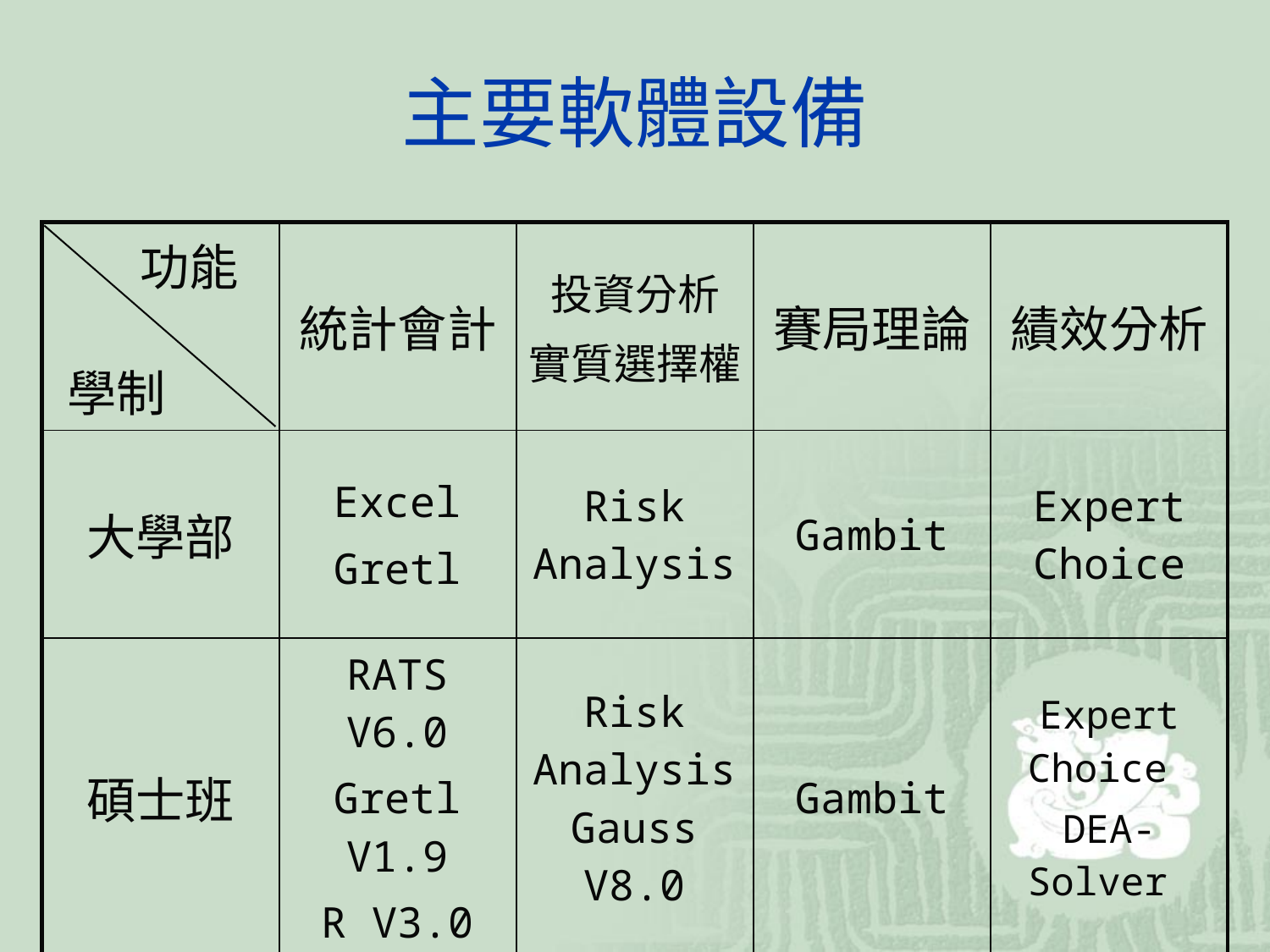

# 主要軟體設備
| 功能 | 統計會計 | 投資分析 實質選擇權 | 賽局理論 | 績效分析 |
| --- | --- | --- | --- | --- |
| 大學部 | Excel Gretl | Risk Analysis | Gambit | Expert Choice |
| 碩士班 | RATS V6.0 Gretl V1.9 R V3.0 | Risk Analysis Gauss V8.0 | Gambit | Expert Choice DEA-Solver |

學制